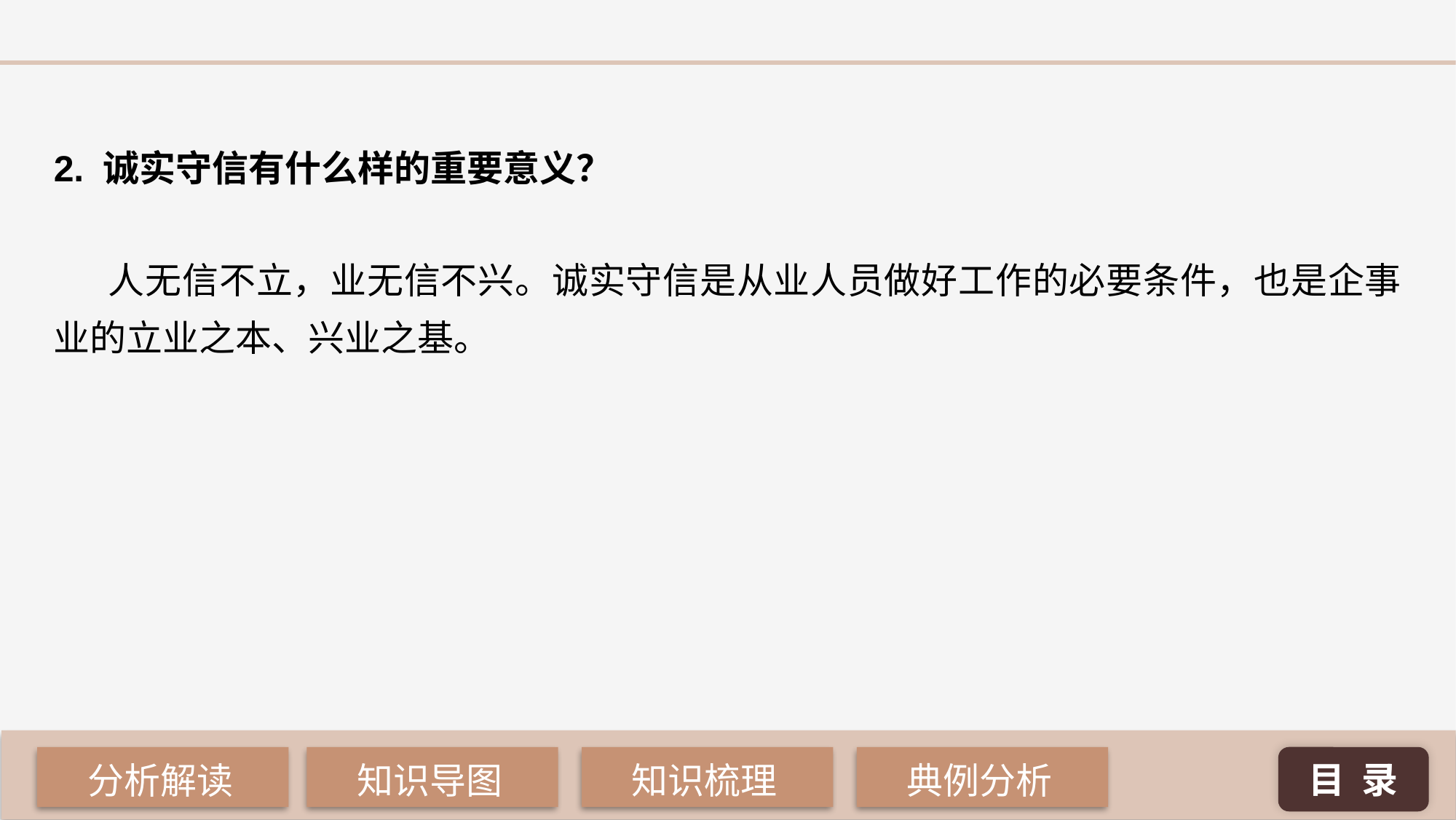

2. 诚实守信有什么样的重要意义？
人无信不立，业无信不兴。诚实守信是从业人员做好工作的必要条件，也是企事业的立业之本、兴业之基。